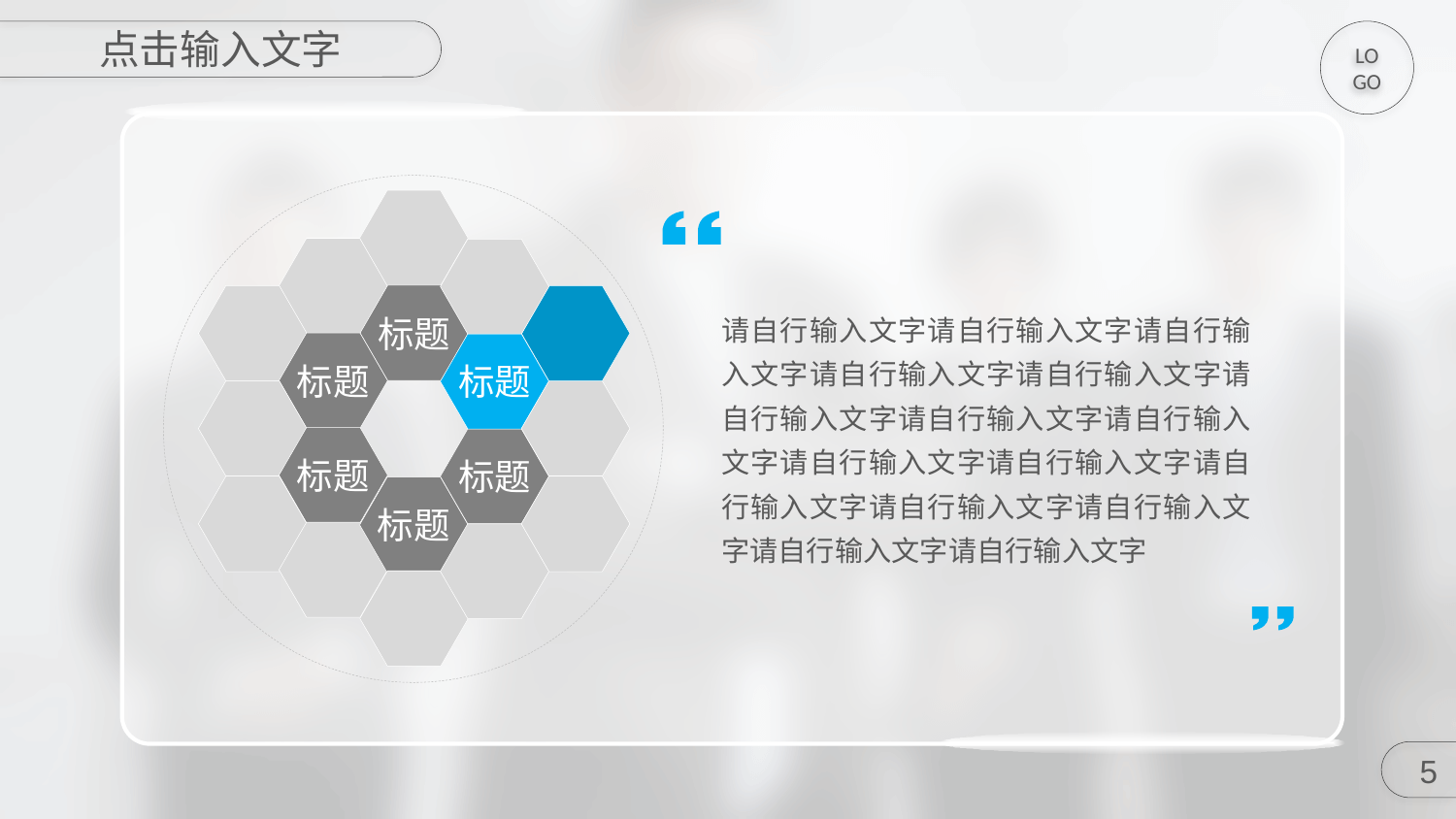

点击输入文字

LOGO

标题

标题
标题

标题
标题

标题

请自行输入文字请自行输入文字请自行输入文字请自行输入文字请自行输入文字请自行输入文字请自行输入文字请自行输入文字请自行输入文字请自行输入文字请自行输入文字请自行输入文字请自行输入文字请自行输入文字请自行输入文字